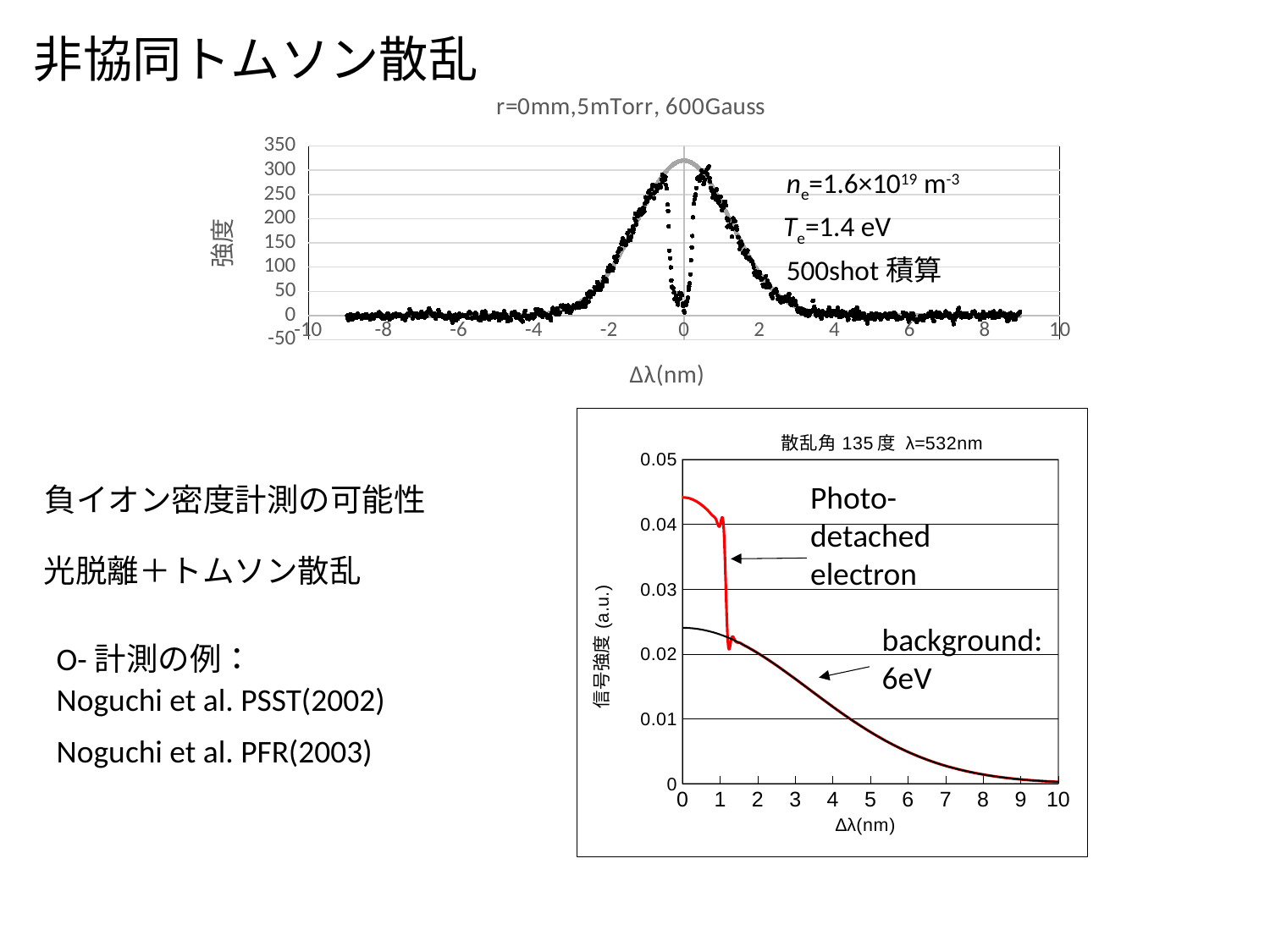

非協同トムソン散乱

### Chart: r=0mm,5mTorr, 600Gauss

| Category |  |  |
|---|---|---|
ne=1.6×1019 m-3
Te=1.4 eV
500shot積算

### Chart: 散乱角135度 λ=532nm

| Category | 電子温度eV 6 |  |
|---|---|---|
Photo-detached electron
background:6eV
負イオン密度計測の可能性
光脱離＋トムソン散乱
O-計測の例：
Noguchi et al. PSST(2002)
Noguchi et al. PFR(2003)